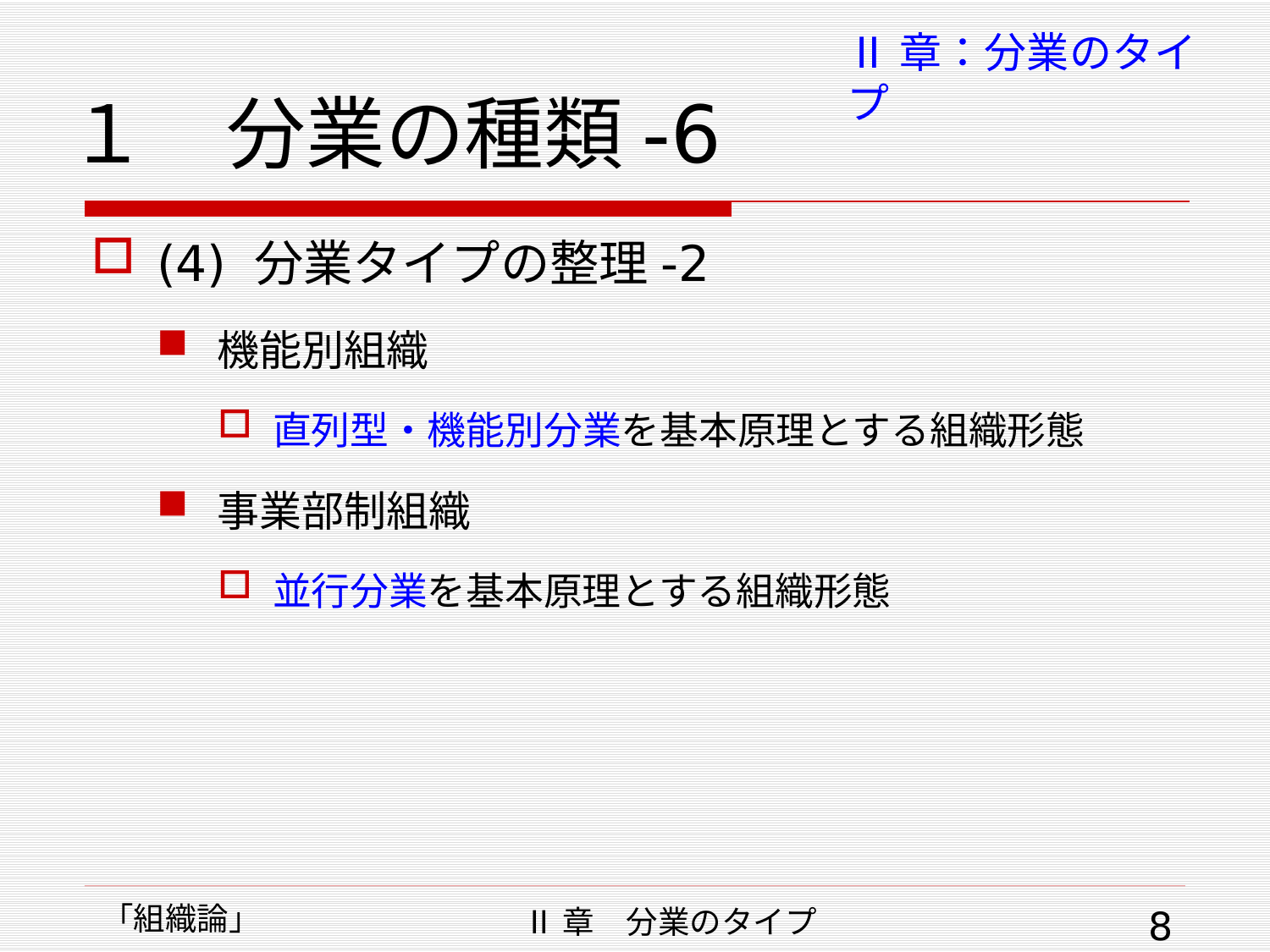

# １　分業の種類-6
Ⅱ章：分業のタイプ
(4) 分業タイプの整理-2
機能別組織
直列型・機能別分業を基本原理とする組織形態
事業部制組織
並行分業を基本原理とする組織形態
「組織論」
Ⅱ章　分業のタイプ
8